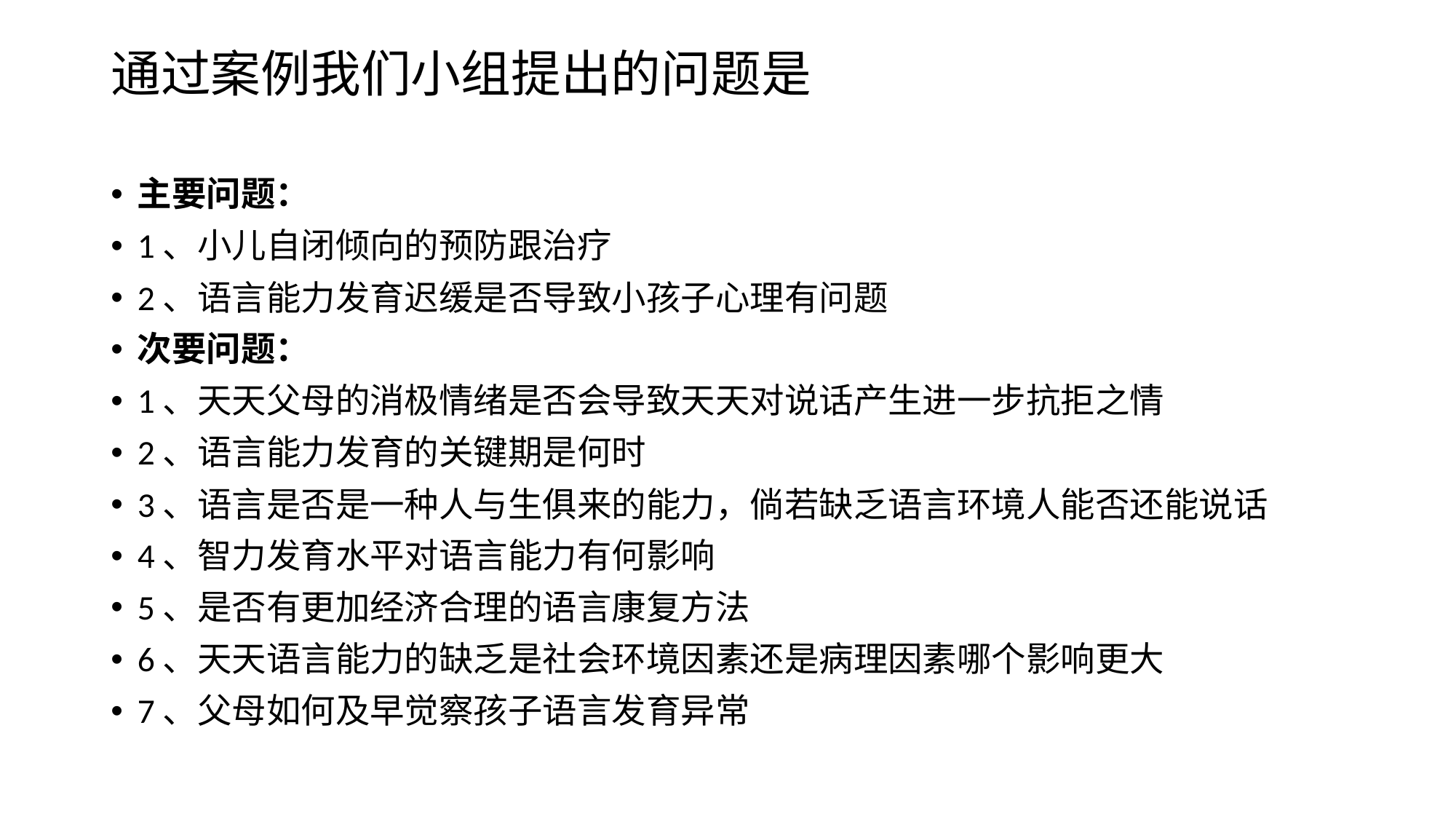

# 通过案例我们小组提出的问题是

主要问题：
1、小儿自闭倾向的预防跟治疗
2、语言能力发育迟缓是否导致小孩子心理有问题
次要问题：
1、天天父母的消极情绪是否会导致天天对说话产生进一步抗拒之情
2、语言能力发育的关键期是何时
3、语言是否是一种人与生俱来的能力，倘若缺乏语言环境人能否还能说话
4、智力发育水平对语言能力有何影响
5、是否有更加经济合理的语言康复方法
6、天天语言能力的缺乏是社会环境因素还是病理因素哪个影响更大
7、父母如何及早觉察孩子语言发育异常